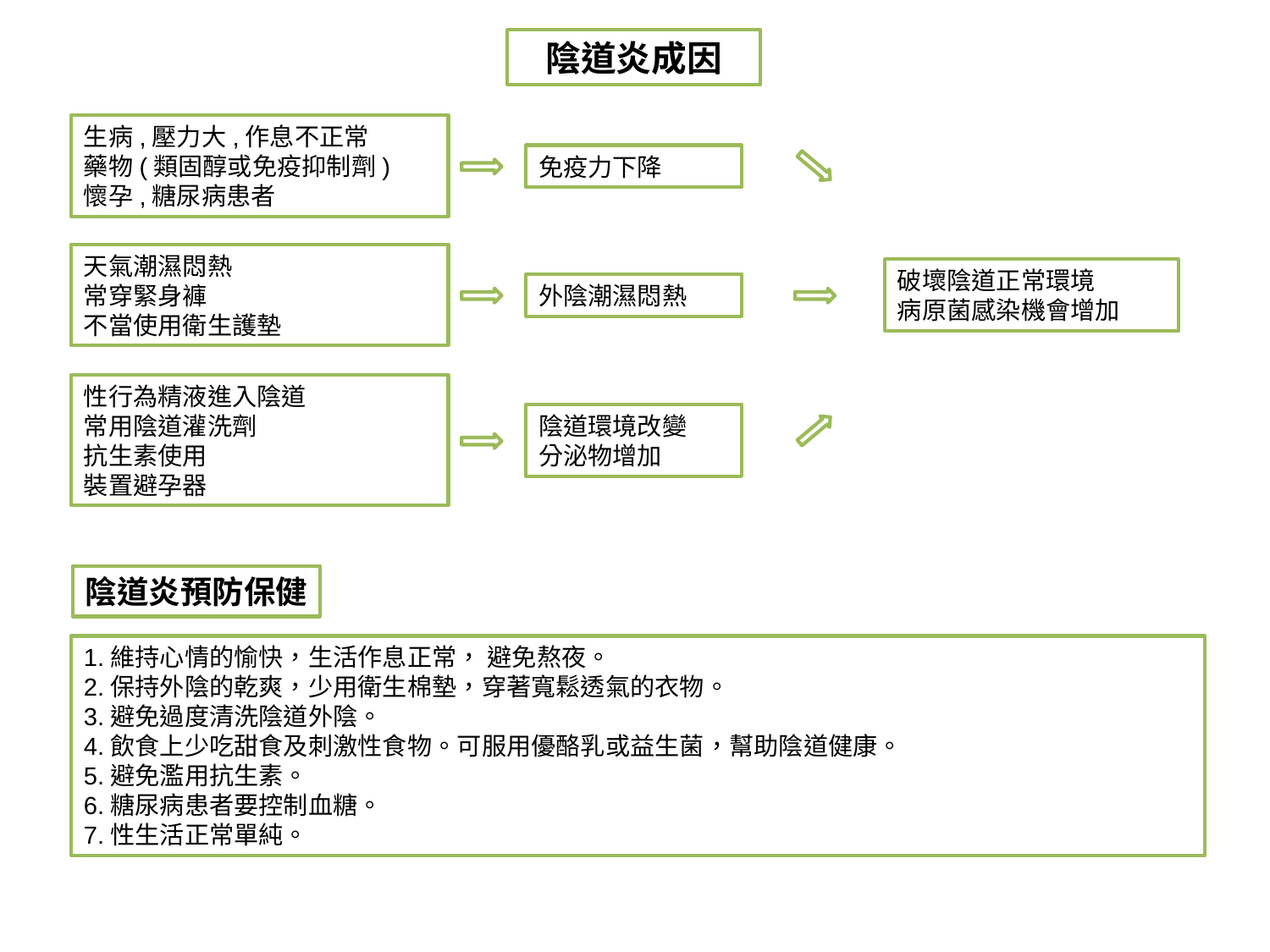

陰道炎成因
生病,壓力大,作息不正常
藥物(類固醇或免疫抑制劑)
懷孕,糖尿病患者
免疫力下降

天氣潮濕悶熱
常穿緊身褲
不當使用衛生護墊
破壞陰道正常環境
病原菌感染機會增加
外陰潮濕悶熱

性行為精液進入陰道
常用陰道灌洗劑
抗生素使用
裝置避孕器
陰道環境改變
分泌物增加

陰道炎預防保健
1.維持心情的愉快，生活作息正常， 避免熬夜。
2.保持外陰的乾爽，少用衛生棉墊，穿著寬鬆透氣的衣物。
3.避免過度清洗陰道外陰。
4.飲食上少吃甜食及刺激性食物。可服用優酪乳或益生菌，幫助陰道健康。
5.避免濫用抗生素。
6.糖尿病患者要控制血糖。
7.性生活正常單純。